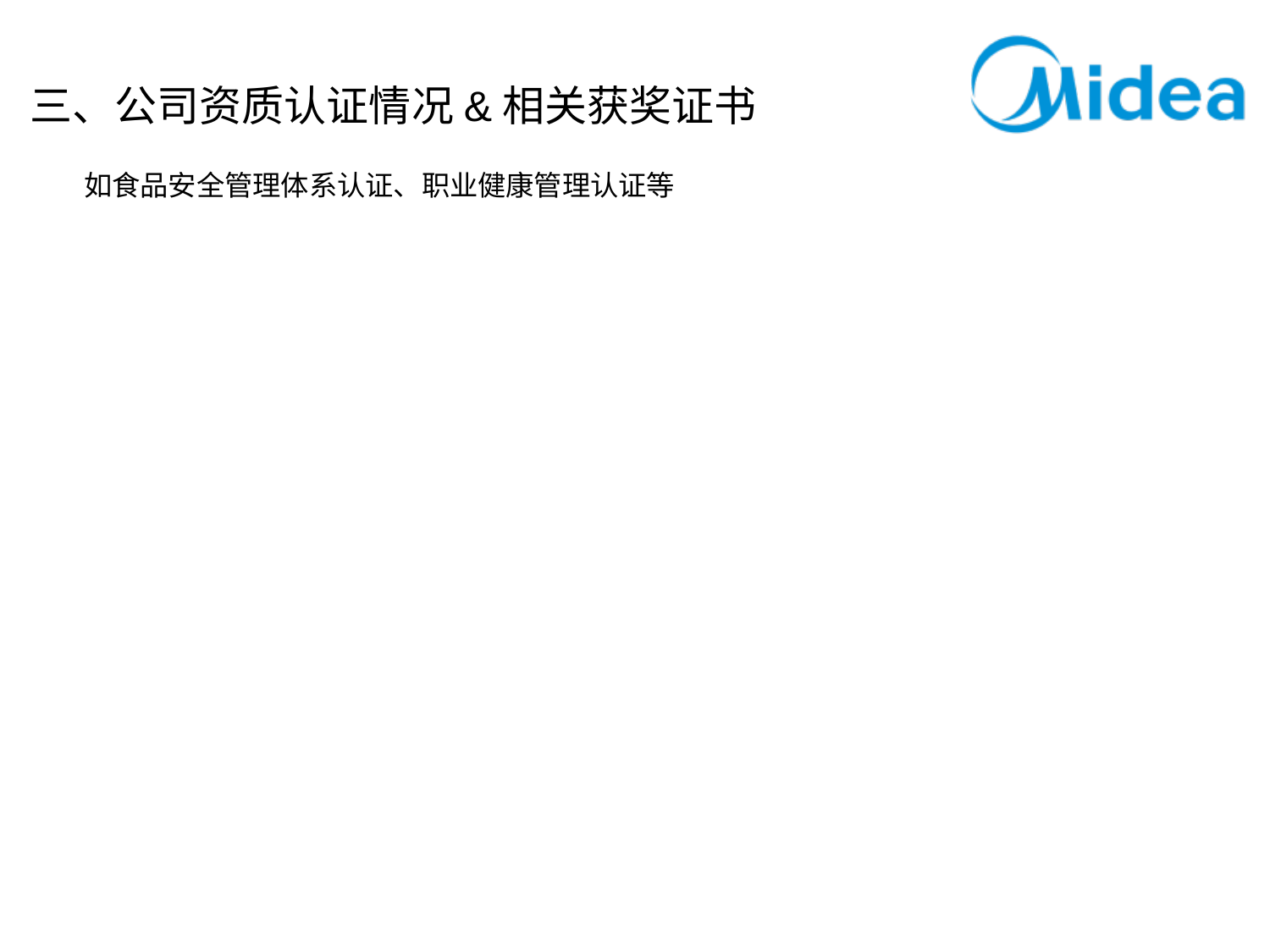

三、公司资质认证情况&相关获奖证书
如食品安全管理体系认证、职业健康管理认证等